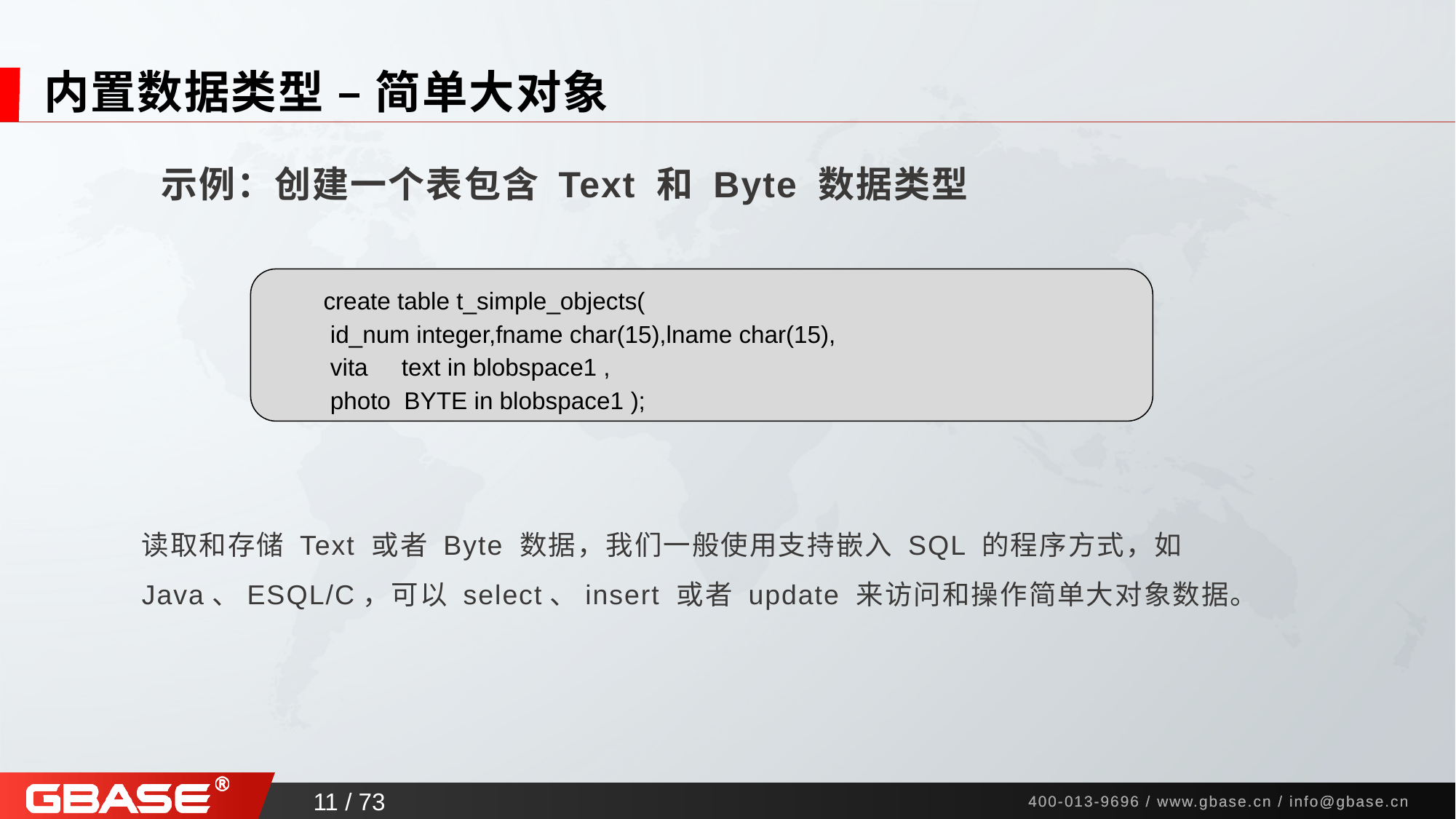

# 内置数据类型 – 简单大对象
       示例：创建一个表包含 Text 和 Byte 数据类型

读取和存储 Text 或者 Byte 数据，我们一般使用支持嵌入 SQL 的程序方式，如 Java、ESQL/C，可以 select、insert 或者 update 来访问和操作简单大对象数据。

create table t_simple_objects(
 id_num integer,fname char(15),lname char(15),
 vita     text in blobspace1 ,
 photo  BYTE in blobspace1 );